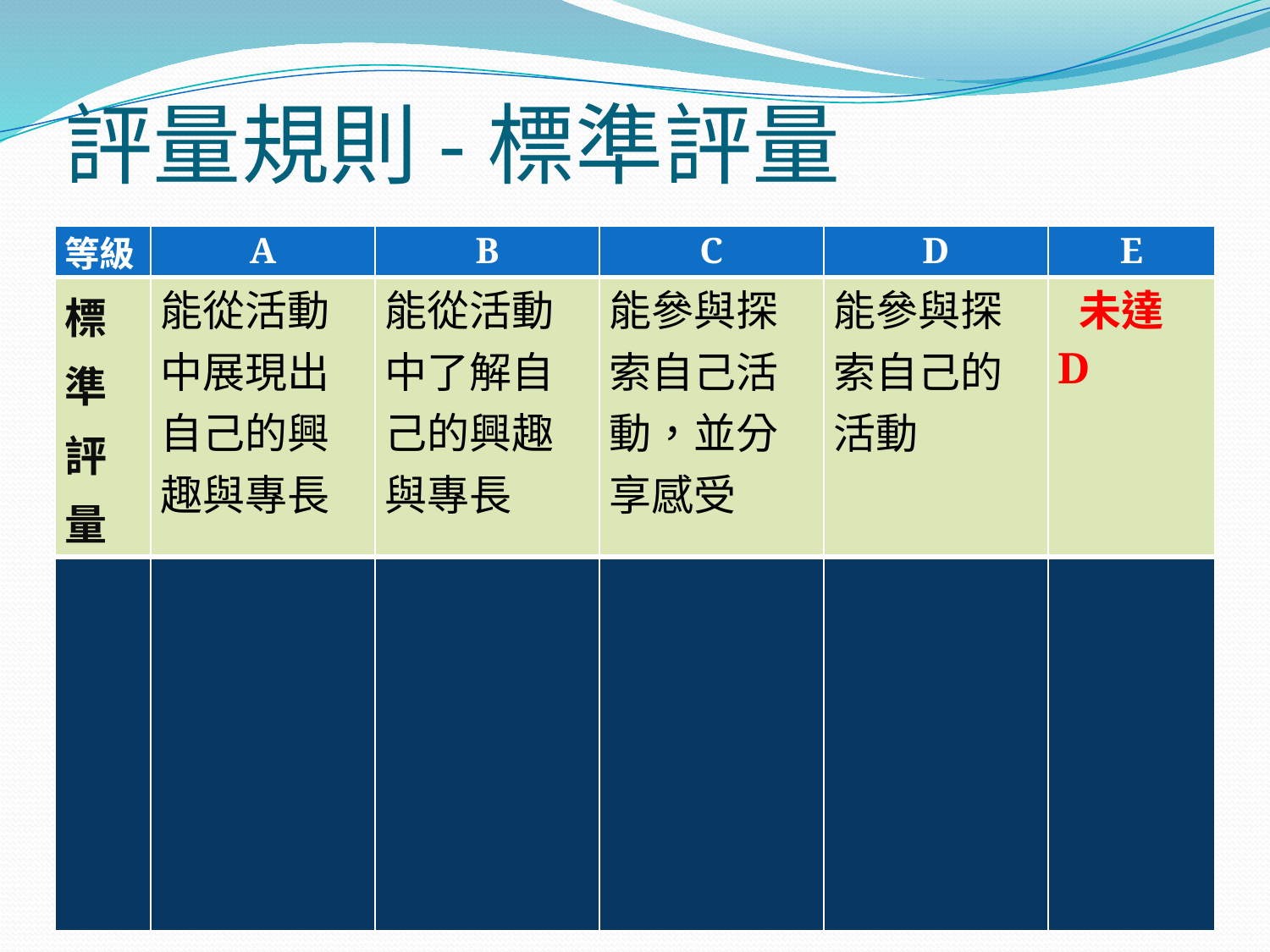

# 評量規則-標準評量
| 等級 | A | B | C | D | E |
| --- | --- | --- | --- | --- | --- |
| 標 準 評 量 | 能從活動中展現出自己的興趣與專長 | 能從活動中了解自己的興趣與專長 | 能參與探索自己活動，並分享感受 | 能參與探索自己的活動 | 未達D |
|  |  |  |  |  |  |